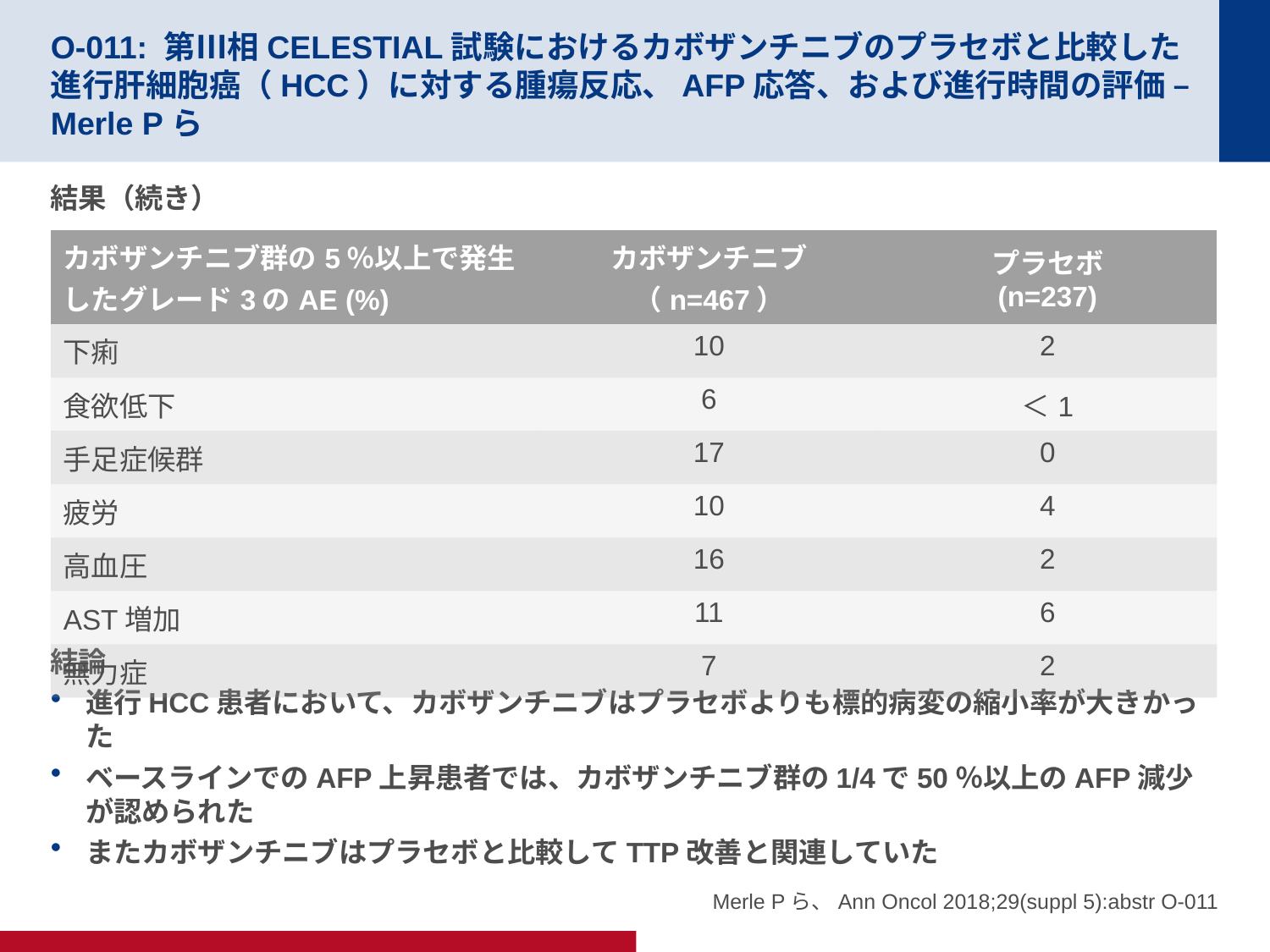

# O-011: 第Ⅲ相CELESTIAL試験におけるカボザンチニブのプラセボと比較した進行肝細胞癌（HCC）に対する腫瘍反応、AFP応答、および進行時間の評価 – Merle Pら
結果（続き）
結論
進行HCC患者において、カボザンチニブはプラセボよりも標的病変の縮小率が大きかった
ベースラインでのAFP上昇患者では、カボザンチニブ群の1/4で50％以上のAFP減少が認められた
またカボザンチニブはプラセボと比較してTTP改善と関連していた
| カボザンチニブ群の5％以上で発生したグレード3のAE (%) | カボザンチニブ （n=467） | プラセボ (n=237) |
| --- | --- | --- |
| 下痢 | 10 | 2 |
| 食欲低下 | 6 | ＜1 |
| 手足症候群 | 17 | 0 |
| 疲労 | 10 | 4 |
| 高血圧 | 16 | 2 |
| AST増加 | 11 | 6 |
| 無力症 | 7 | 2 |
Merle Pら、Ann Oncol 2018;29(suppl 5):abstr O-011